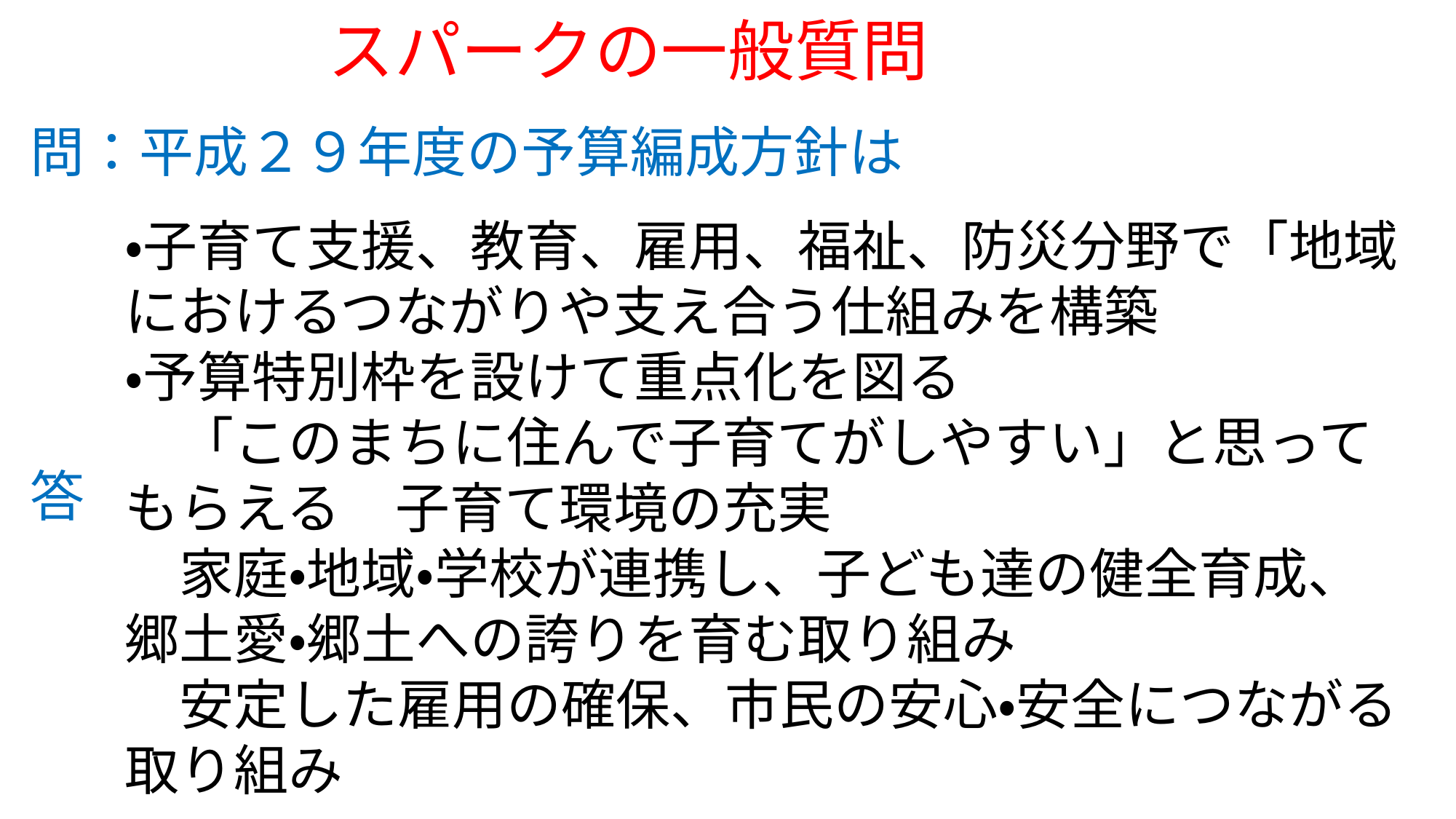

スパークの一般質問
問：平成２９年度の予算編成方針は
・子育て支援、教育、雇用、福祉、防災分野で「地域におけるつながりや支え合う仕組みを構築
・予算特別枠を設けて重点化を図る
　「このまちに住んで子育てがしやすい」と思ってもらえる　子育て環境の充実
　家庭・地域・学校が連携し、子ども達の健全育成、郷土愛・郷土への誇りを育む取り組み
　安定した雇用の確保、市民の安心・安全につながる取り組み
答